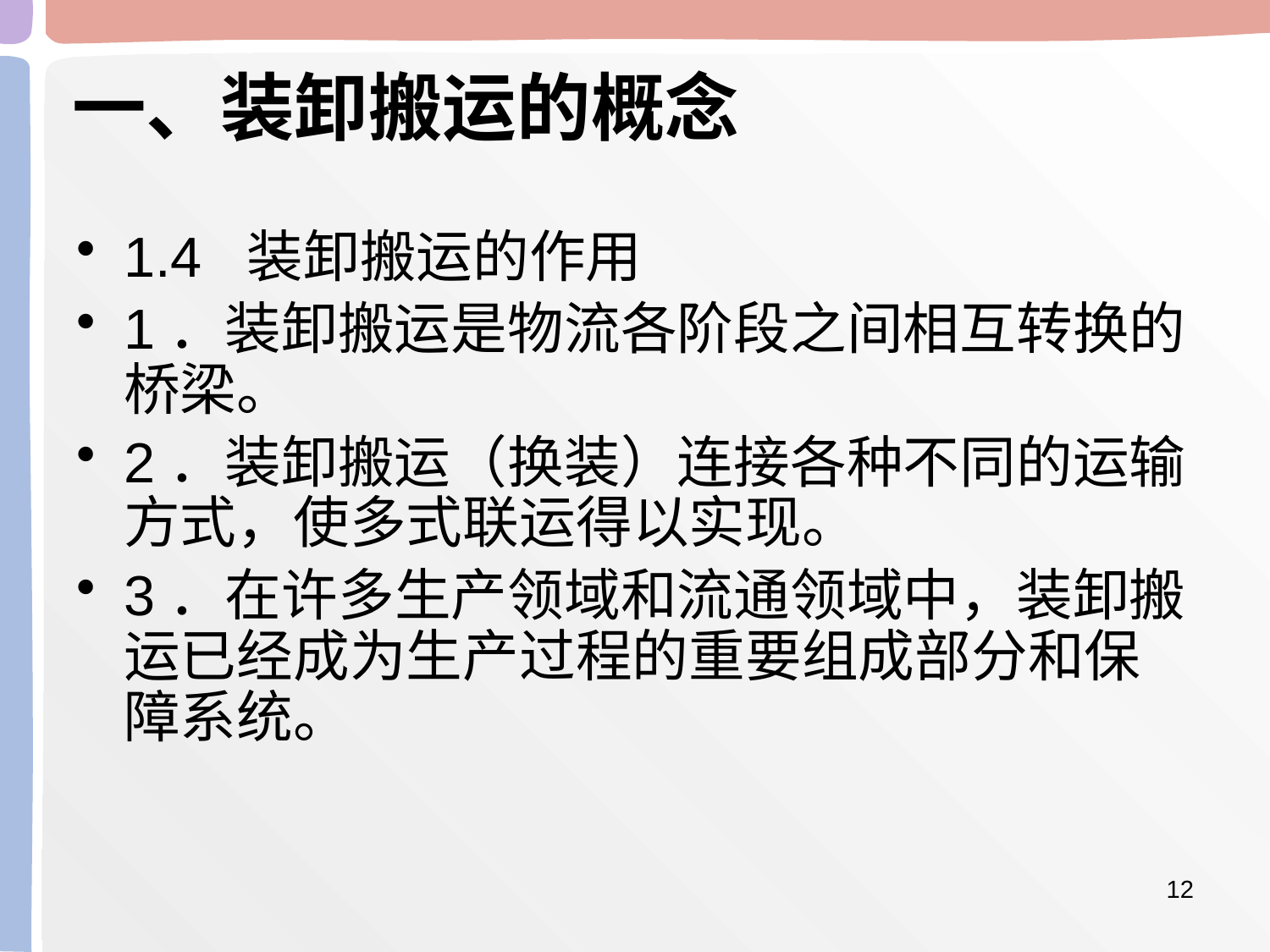

一、装卸搬运的概念
1.4  装卸搬运的作用
1．装卸搬运是物流各阶段之间相互转换的桥梁。
2．装卸搬运（换装）连接各种不同的运输方式，使多式联运得以实现。
3．在许多生产领域和流通领域中，装卸搬运已经成为生产过程的重要组成部分和保障系统。
12